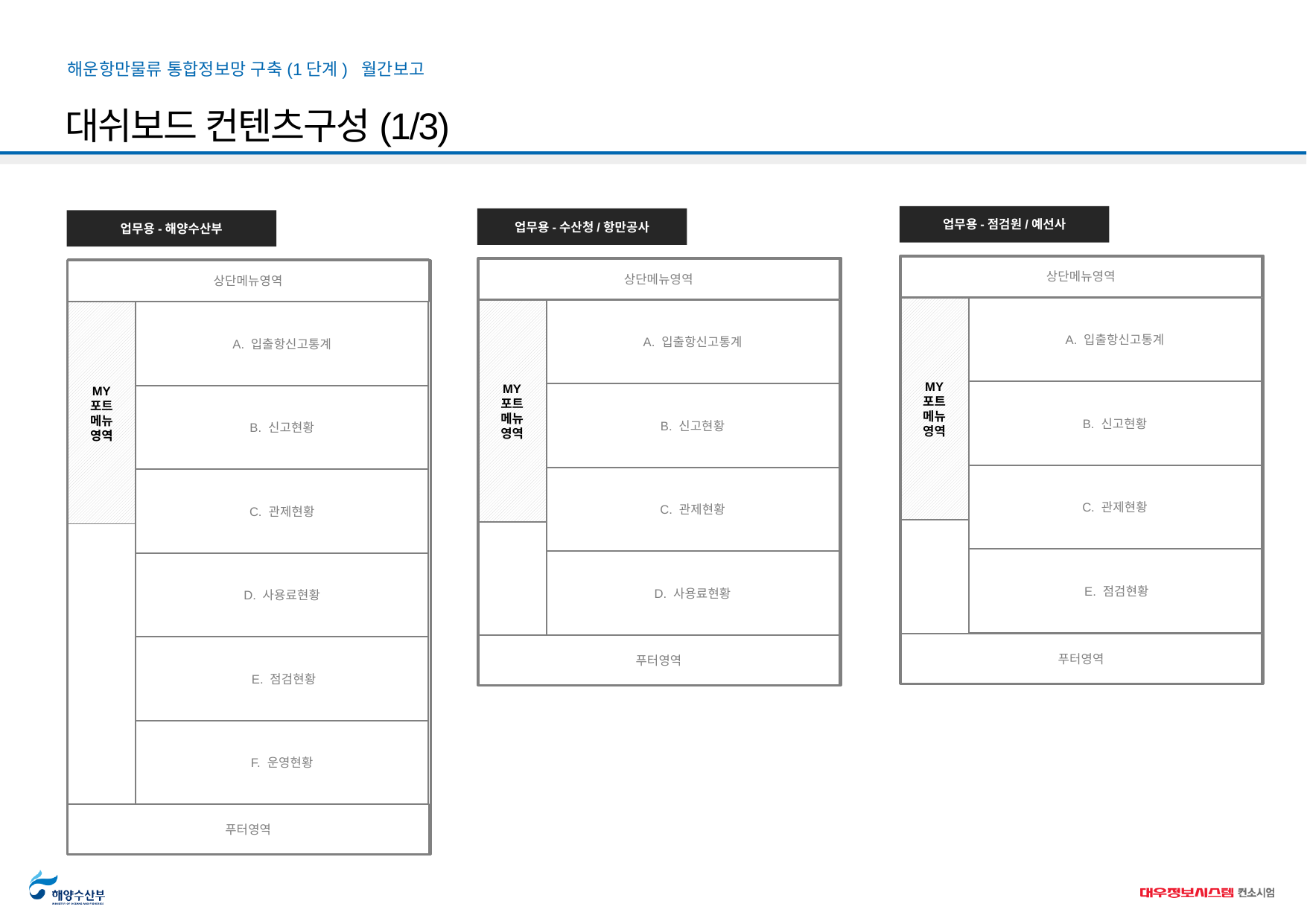

대쉬보드 컨텐츠구성(1/3)
업무용-점검원/예선사
업무용-수산청/항만공사
업무용-해양수산부
상단메뉴영역

MY
포트
메뉴
영역
A. 입출항신고통계
B. 신고현황
C. 관제현황
 E. 점검현황
푸터영역
상단메뉴영역

MY
포트
메뉴
영역
A. 입출항신고통계
B. 신고현황
C. 관제현황
D. 사용료현황
푸터영역
상단메뉴영역

MY
포트
메뉴
영역
A. 입출항신고통계
B. 신고현황
C. 관제현황
D. 사용료현황
 E. 점검현황
F. 운영현황
푸터영역